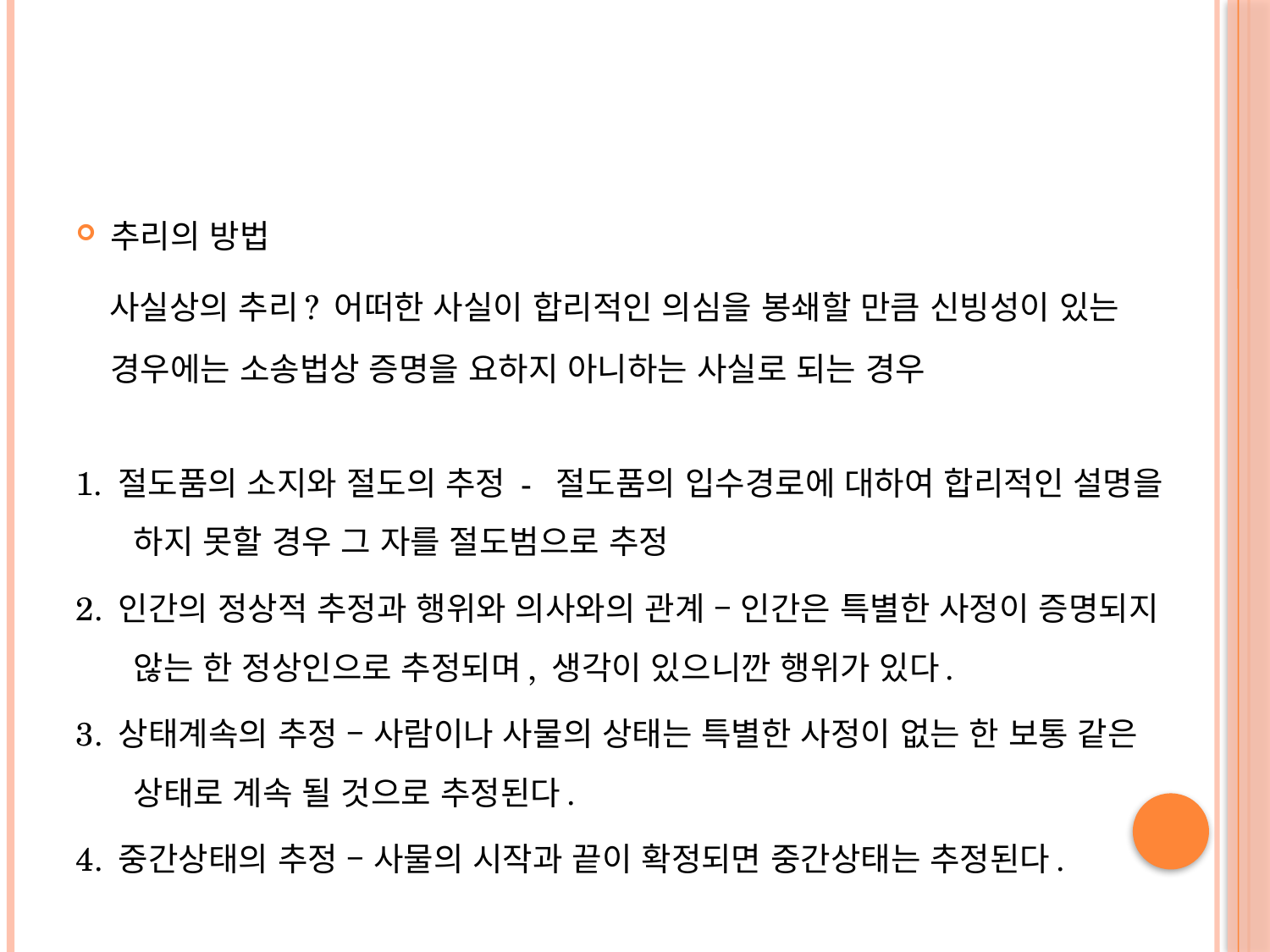

#
추리의 방법
   사실상의 추리? 어떠한 사실이 합리적인 의심을 봉쇄할 만큼 신빙성이 있는 경우에는 소송법상 증명을 요하지 아니하는 사실로 되는 경우

1. 절도품의 소지와 절도의 추정 -  절도품의 입수경로에 대하여 합리적인 설명을 하지 못할 경우 그 자를 절도범으로 추정
2. 인간의 정상적 추정과 행위와 의사와의 관계 – 인간은 특별한 사정이 증명되지 않는 한 정상인으로 추정되며, 생각이 있으니깐 행위가 있다.
3. 상태계속의 추정 – 사람이나 사물의 상태는 특별한 사정이 없는 한 보통 같은 상태로 계속 될 것으로 추정된다.
4. 중간상태의 추정 – 사물의 시작과 끝이 확정되면 중간상태는 추정된다.